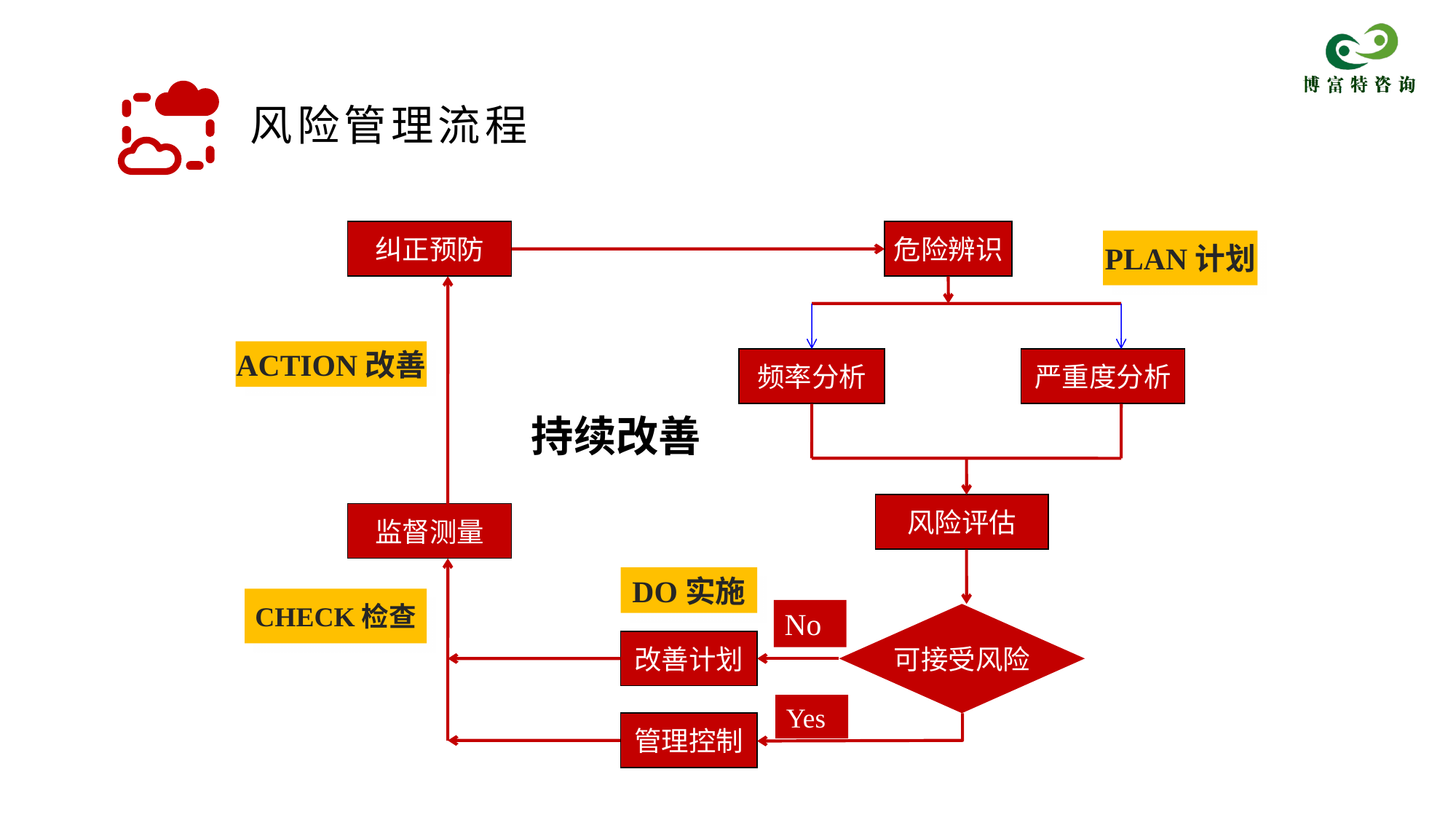

风险管理流程
纠正预防
危险辨识
PLAN计划

ACTION改善
频率分析
严重度分析
持续改善

风险评估
监督测量

DO实施
CHECK检查
No
可接受风险
改善计划

Yes
管理控制